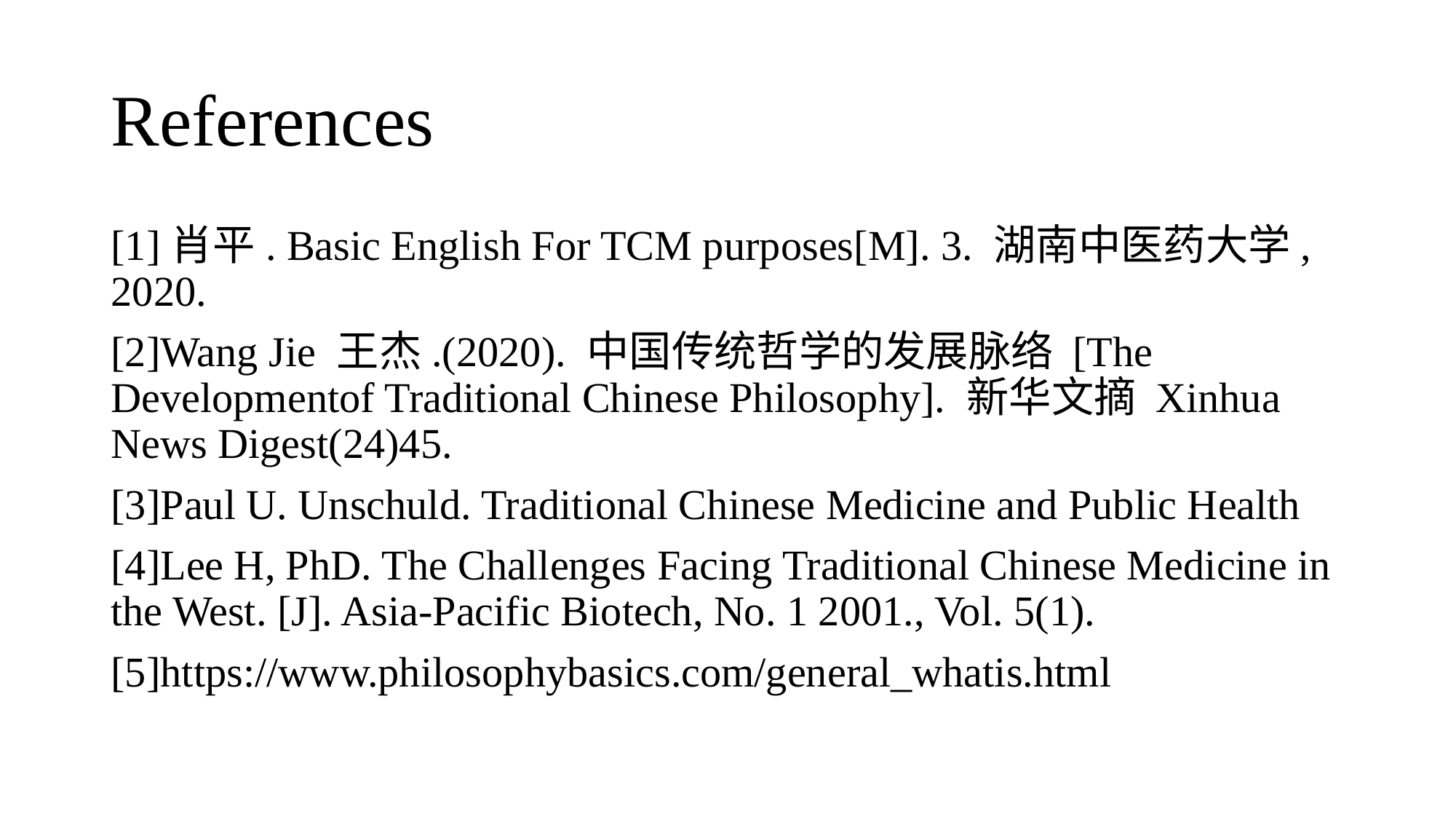

# References
[1]肖平. Basic English For TCM purposes[M]. 3. 湖南中医药大学, 2020.
[2]Wang Jie 王杰.(2020). 中国传统哲学的发展脉络 [The Developmentof Traditional Chinese Philosophy]. 新华文摘 Xinhua News Digest(24)45.
[3]Paul U. Unschuld. Traditional Chinese Medicine and Public Health
[4]Lee H, PhD. The Challenges Facing Traditional Chinese Medicine in the West. [J]. Asia-Pacific Biotech, No. 1 2001., Vol. 5(1).
[5]https://www.philosophybasics.com/general_whatis.html